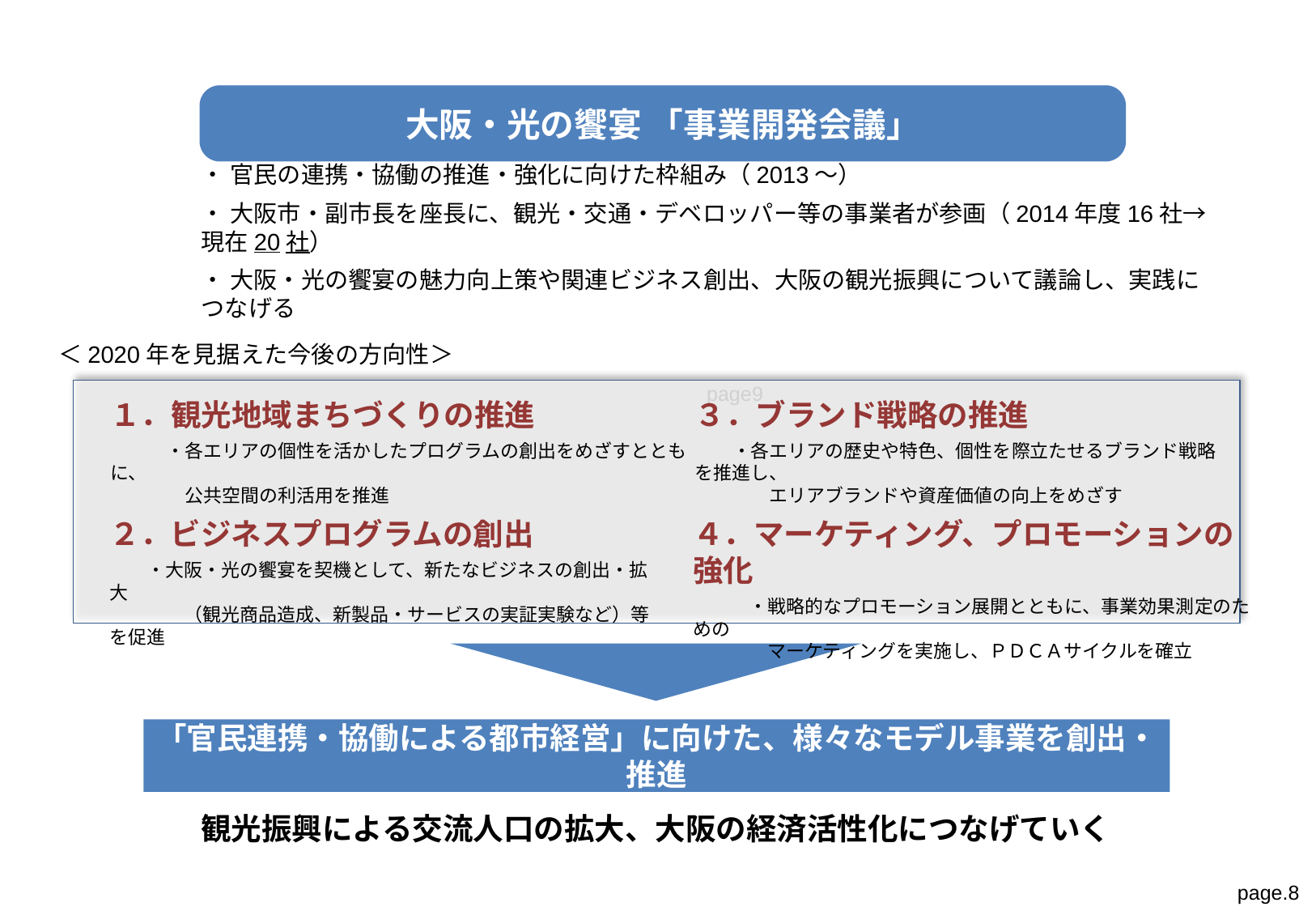

大阪・光の饗宴 「事業開発会議」
・ 官民の連携・協働の推進・強化に向けた枠組み（2013～）
・ 大阪市・副市長を座長に、観光・交通・デベロッパー等の事業者が参画（2014年度16社→現在20社）
・ 大阪・光の饗宴の魅力向上策や関連ビジネス創出、大阪の観光振興について議論し、実践につなげる
＜2020年を見据えた今後の方向性＞
page9

１．観光地域まちづくりの推進
　　　・各エリアの個性を活かしたプログラムの創出をめざすとともに、
　　　　公共空間の利活用を推進
３．ブランド戦略の推進
　　・各エリアの歴史や特色、個性を際立たせるブランド戦略を推進し、
　　　　エリアブランドや資産価値の向上をめざす
２．ビジネスプログラムの創出
　　・大阪・光の饗宴を契機として、新たなビジネスの創出・拡大
　　　　（観光商品造成、新製品・サービスの実証実験など）等を促進
４．マーケティング、プロモーションの強化
　　　・戦略的なプロモーション展開とともに、事業効果測定のための
　　　　マーケティングを実施し、ＰＤＣＡサイクルを確立

「官民連携・協働による都市経営」に向けた、様々なモデル事業を創出・推進
観光振興による交流人口の拡大、大阪の経済活性化につなげていく
page.8